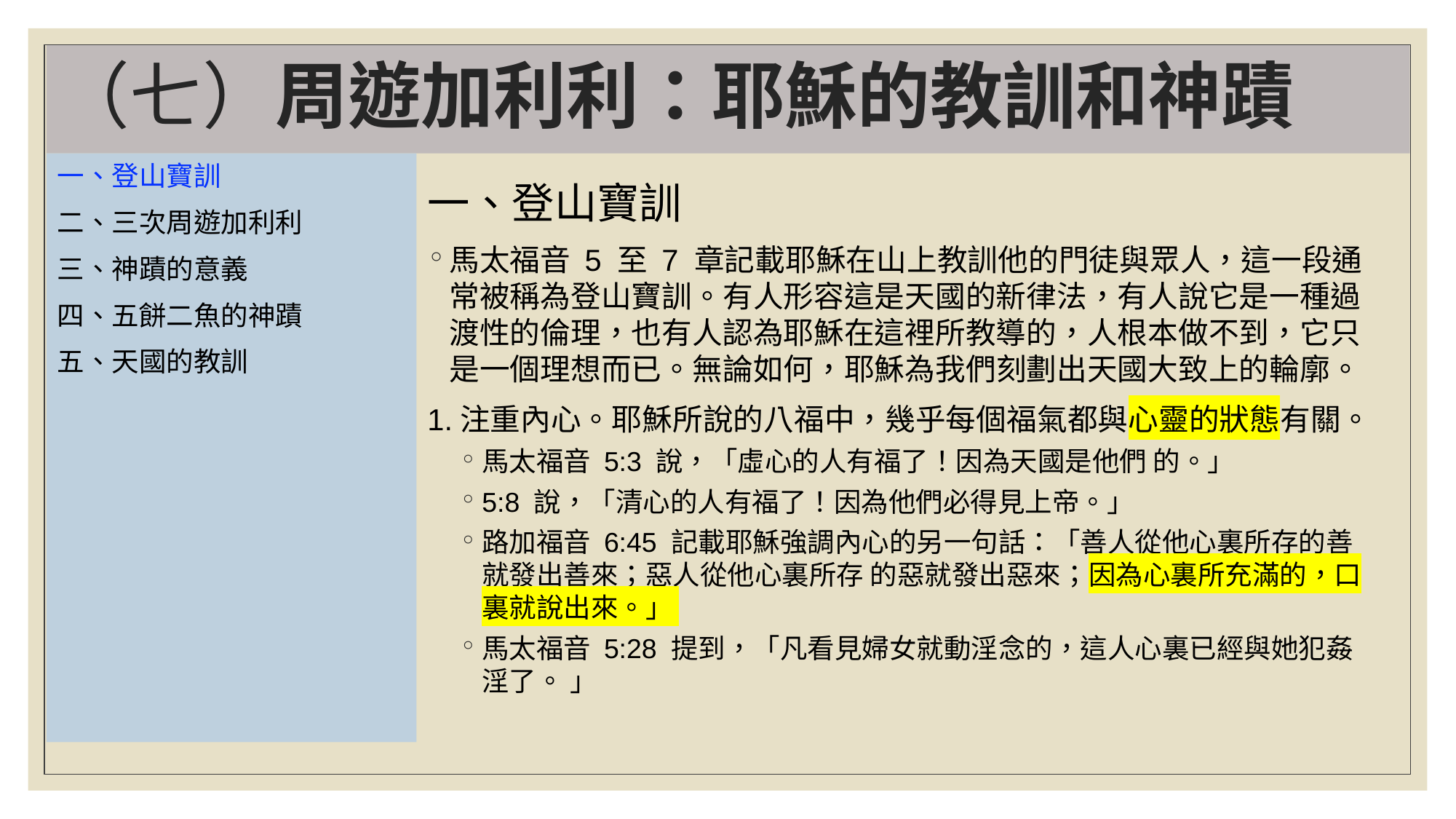

# （七）周遊加利利：耶穌的教訓和神蹟
一、登山寶訓
二、三次周遊加利利
三、神蹟的意義
四、五餅二魚的神蹟
五、天國的教訓

一、登山寶訓
馬太福音 5 至 7 章記載耶穌在山上教訓他的門徒與眾人，這一段通常被稱為登山寶訓。有人形容這是天國的新律法，有人說它是一種過渡性的倫理，也有人認為耶穌在這裡所教導的，人根本做不到，它只是一個理想而已。無論如何，耶穌為我們刻劃出天國大致上的輪廓。
1.注重內心。耶穌所說的八福中，幾乎每個福氣都與心靈的狀態有關。
馬太福音 5:3 說，「虛心的人有福了！因為天國是他們 的。」
5:8 說，「清心的人有福了！因為他們必得見上帝。」
路加福音 6:45 記載耶穌強調內心的另一句話：「善人從他心裏所存的善就發出善來；惡人從他心裏所存 的惡就發出惡來；因為心裏所充滿的，口裏就說出來。」
馬太福音 5:28 提到，「凡看見婦女就動淫念的，這人心裏已經與她犯姦淫了。 」